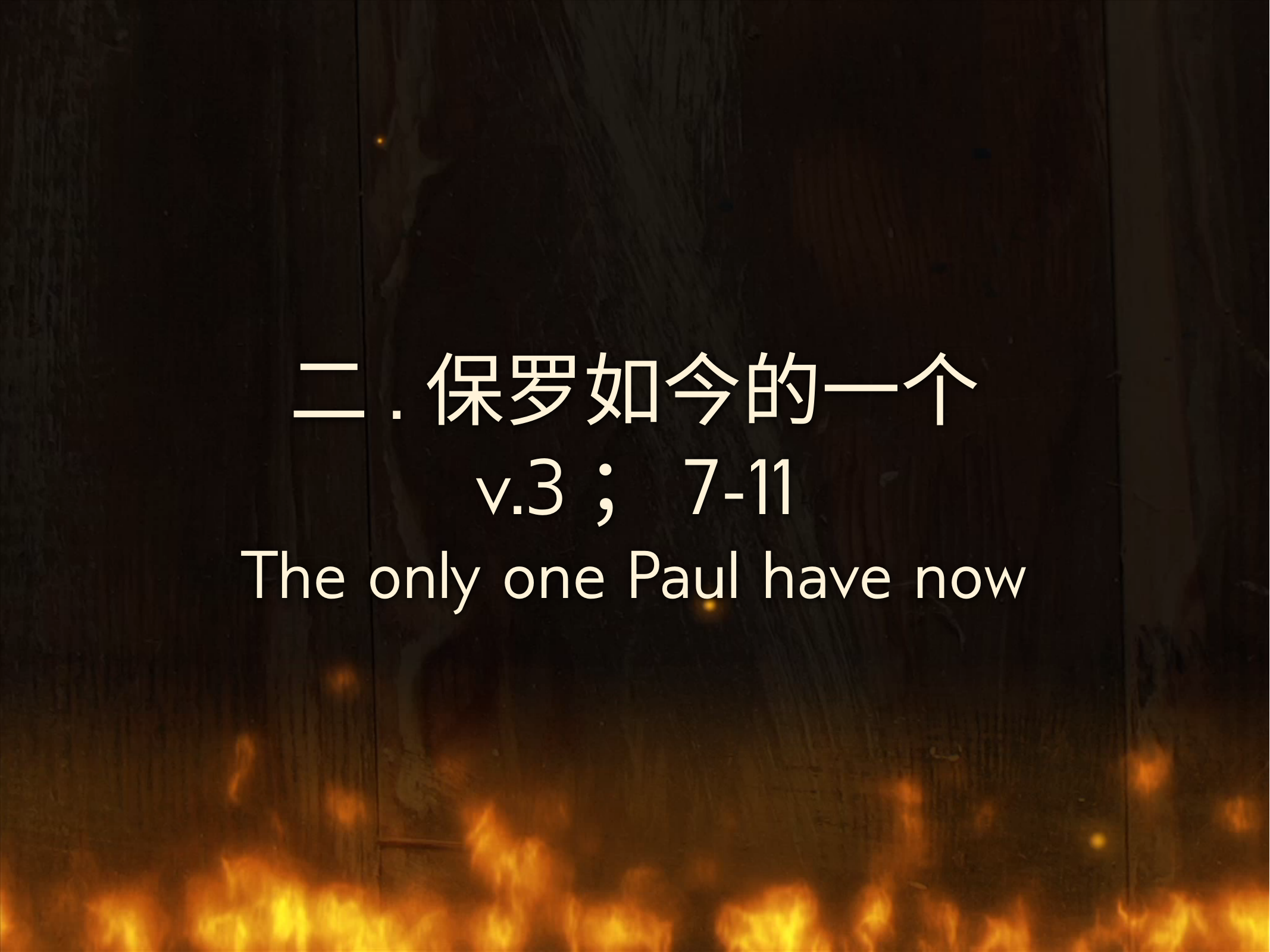

# 二.保罗如今的一个
v.3；7-11
The only one Paul have now